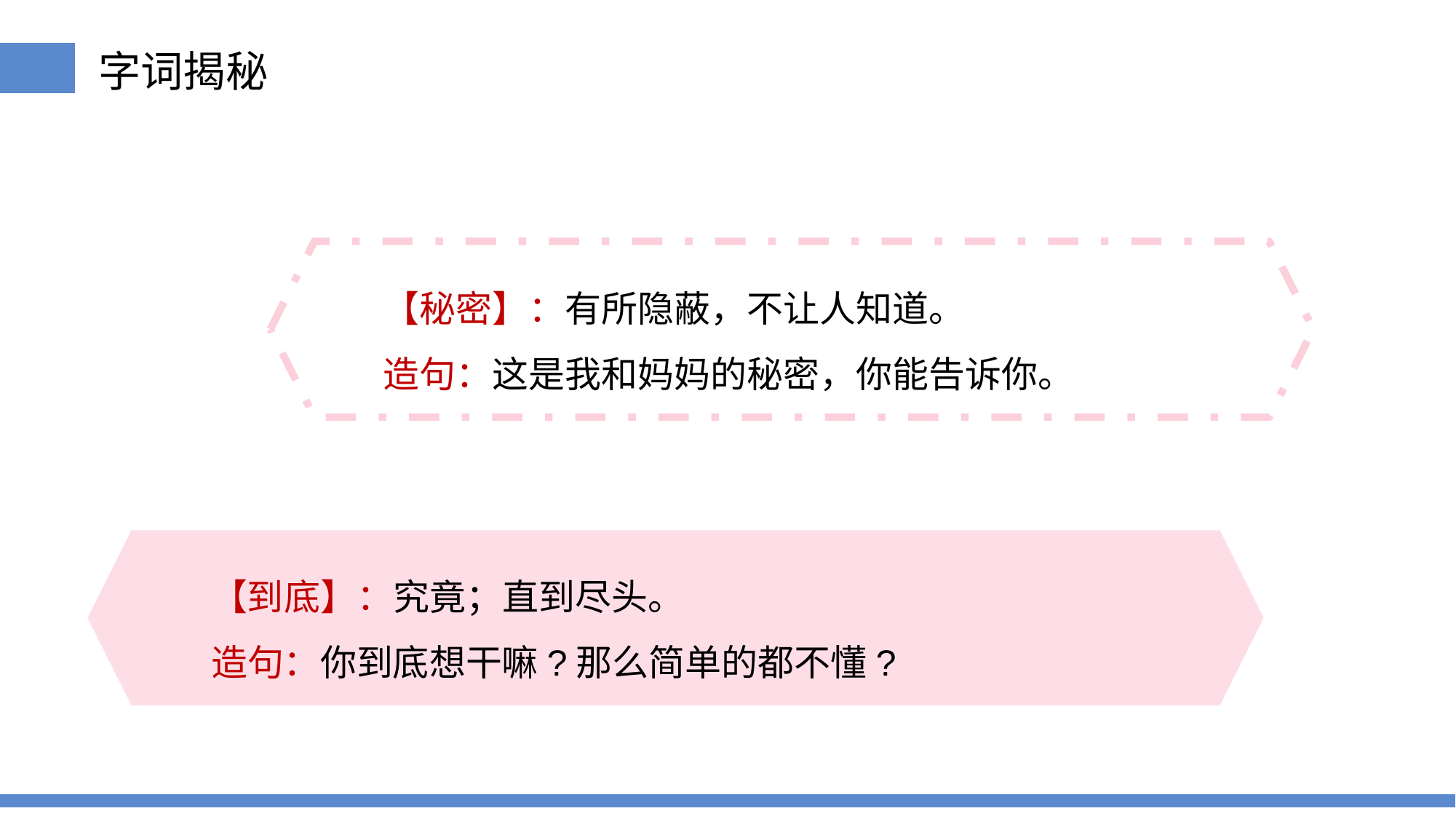

字词揭秘
【秘密】：有所隐蔽，不让人知道。
造句：这是我和妈妈的秘密，你能告诉你。
【到底】：究竟；直到尽头。
造句：你到底想干嘛?那么简单的都不懂?